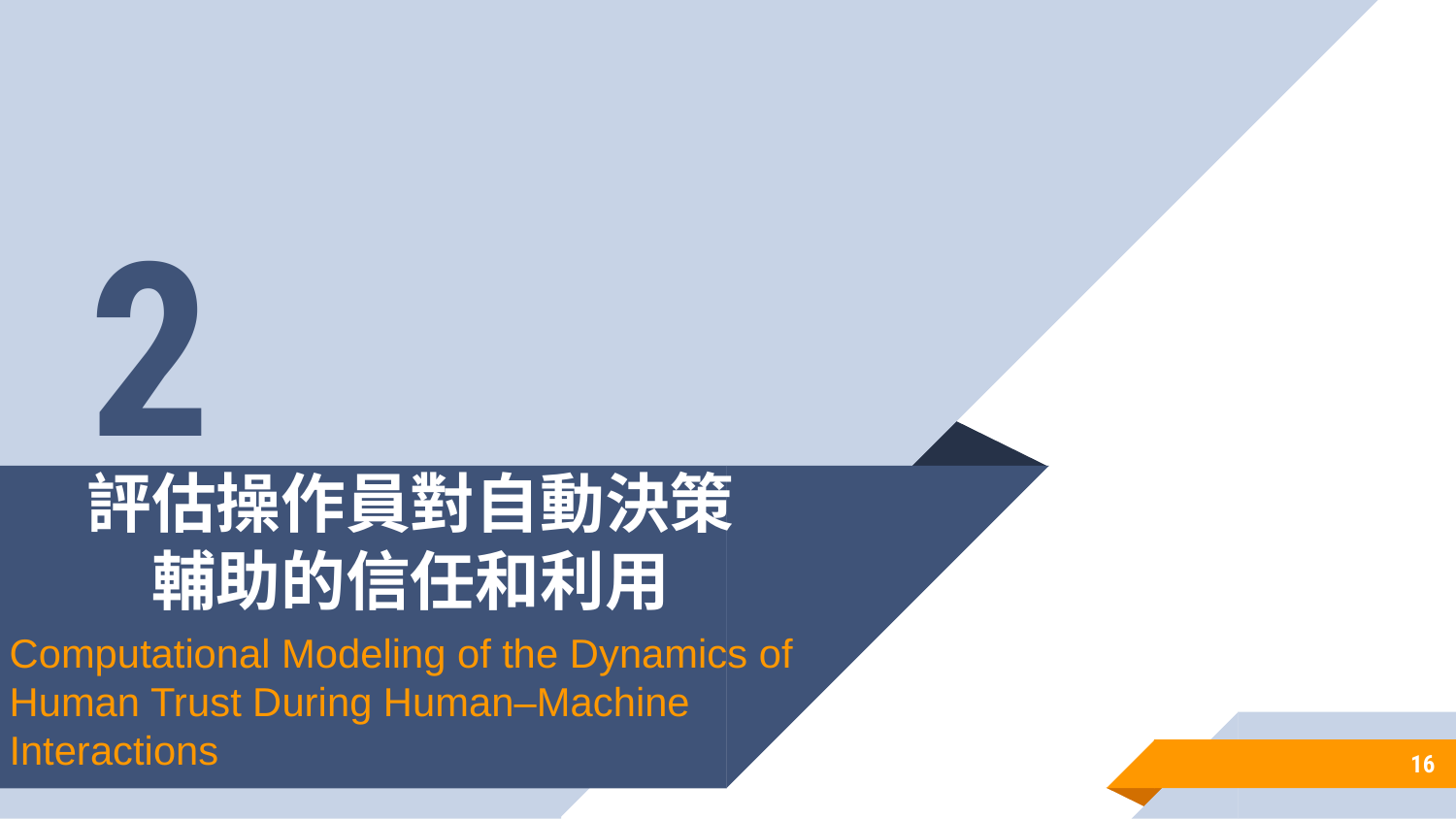

2
# 評估操作員對自動決策輔助的信任和利用
Computational Modeling of the Dynamics of Human Trust During Human–Machine Interactions
16